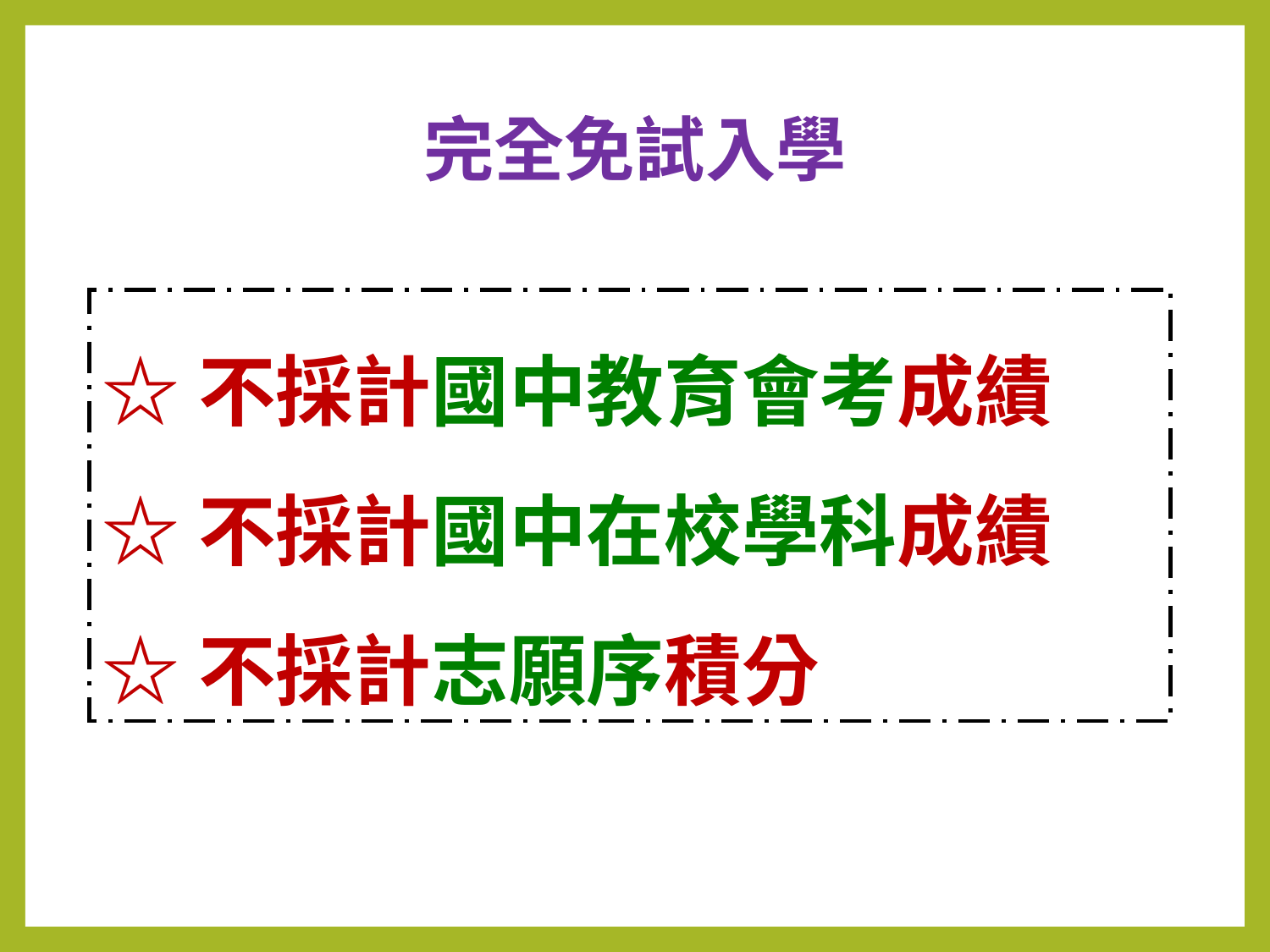

完全免試入學
☆不採計國中教育會考成績
☆不採計國中在校學科成績
☆不採計志願序積分